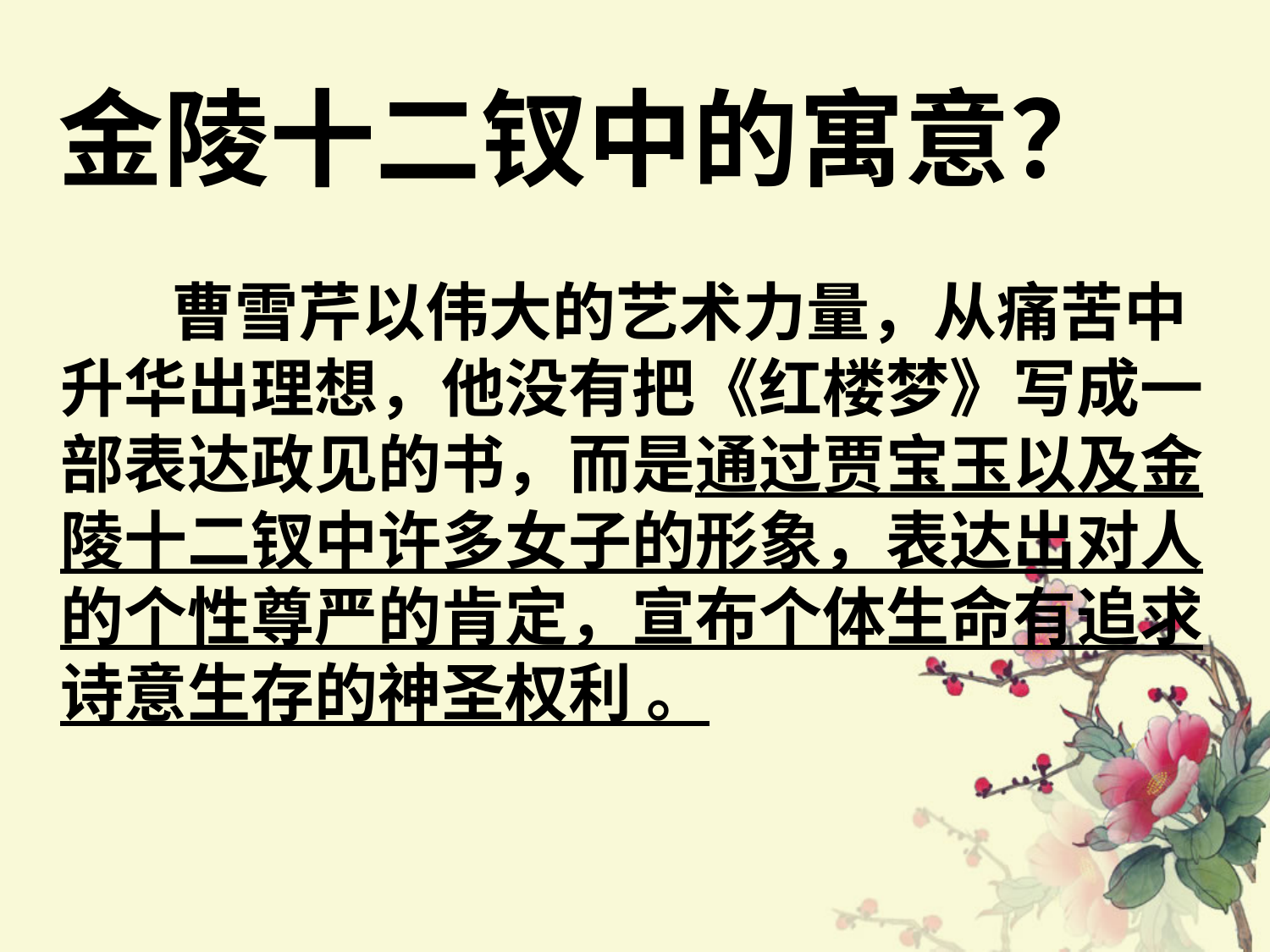

# 金陵十二钗中的寓意？
          曹雪芹以伟大的艺术力量，从痛苦中升华出理想，他没有把《红楼梦》写成一部表达政见的书，而是通过贾宝玉以及金陵十二钗中许多女子的形象，表达出对人的个性尊严的肯定，宣布个体生命有追求诗意生存的神圣权利 。